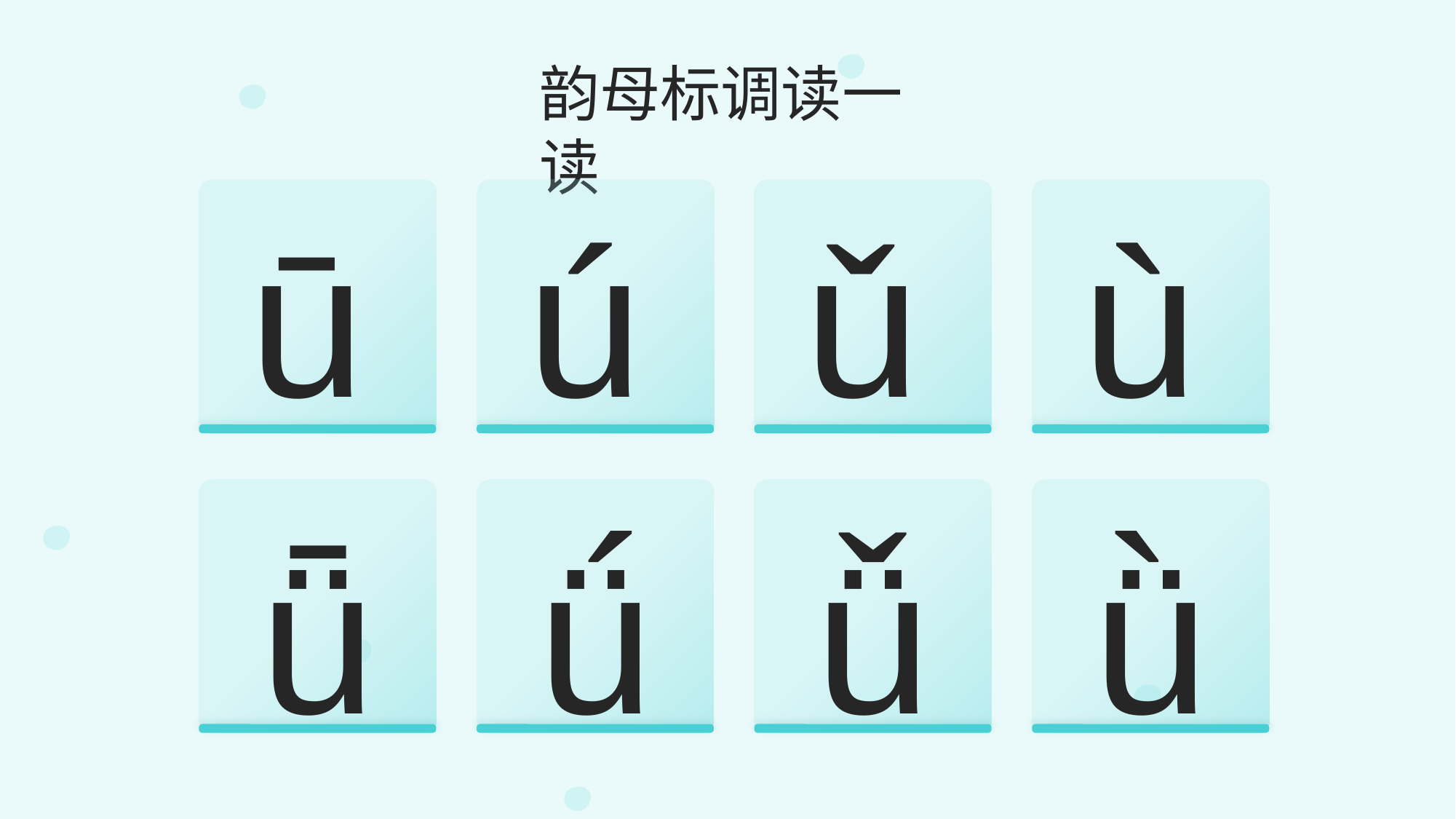

韵母标调读一读

ū
ú
ǔ
ù

ǖ
ǘ
ǚ
ǜ